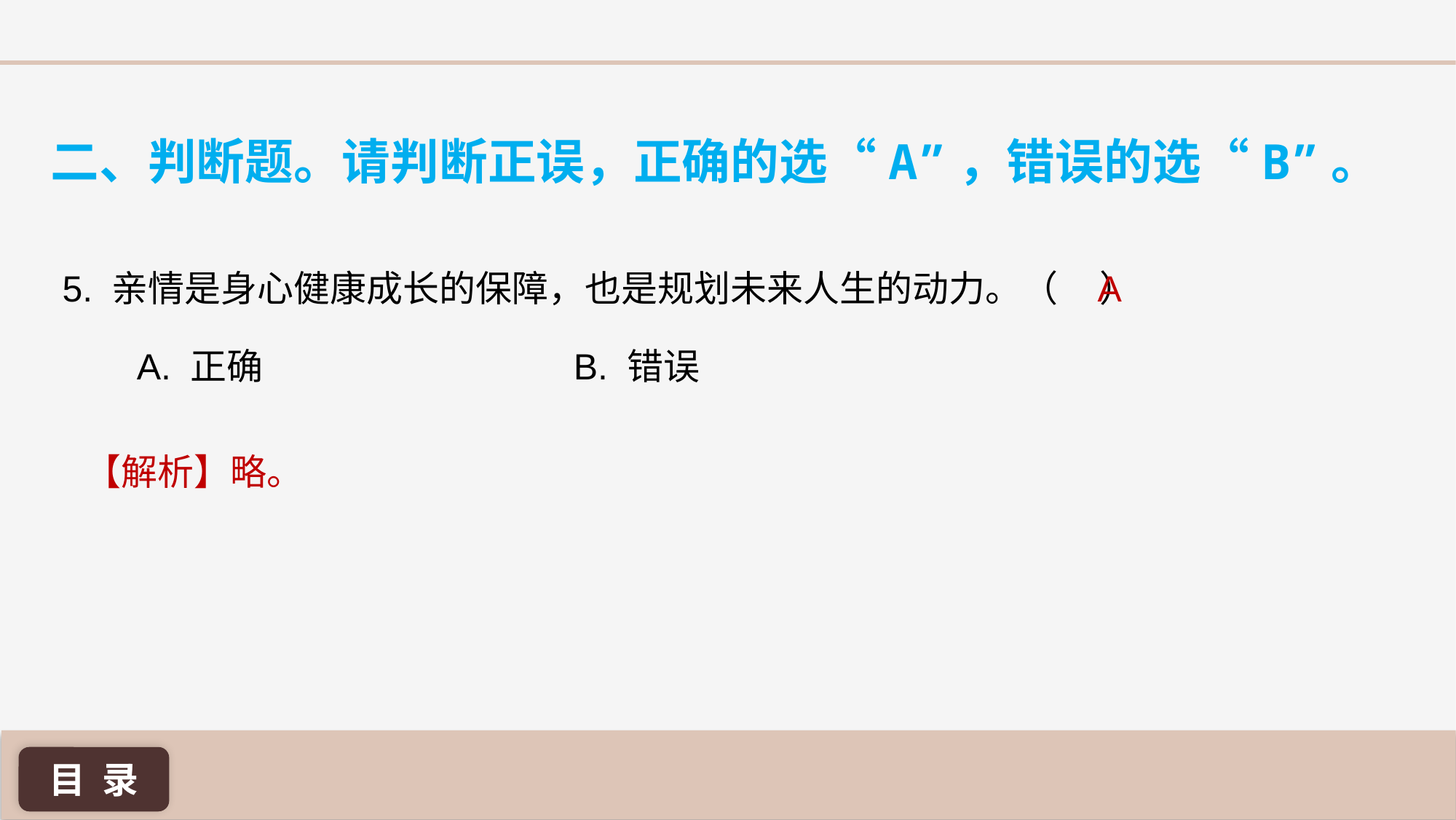

二、判断题。请判断正误，正确的选“A”，错误的选“B”。
A
5. 亲情是身心健康成长的保障，也是规划未来人生的动力。（ 	）
A. 正确 			B. 错误
【解析】略。